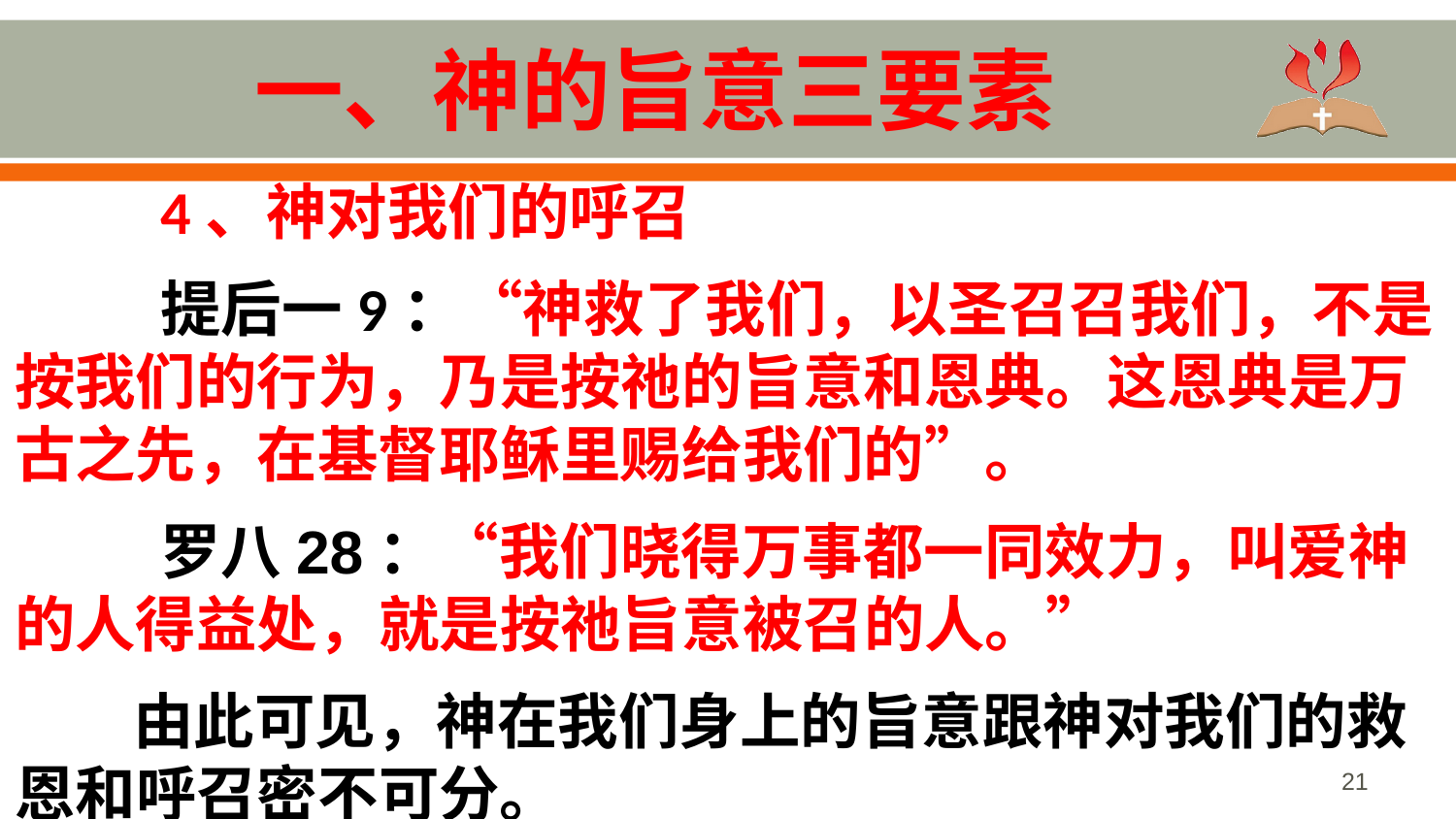

# 一、神的旨意三要素
	4、神对我们的呼召
	提后一9：“神救了我们，以圣召召我们，不是按我们的行为，乃是按祂的旨意和恩典。这恩典是万古之先，在基督耶稣里赐给我们的”。
	罗八28：“我们晓得万事都一同效力，叫爱神的人得益处，就是按祂旨意被召的人。”
由此可见，神在我们身上的旨意跟神对我们的救恩和呼召密不可分。

21